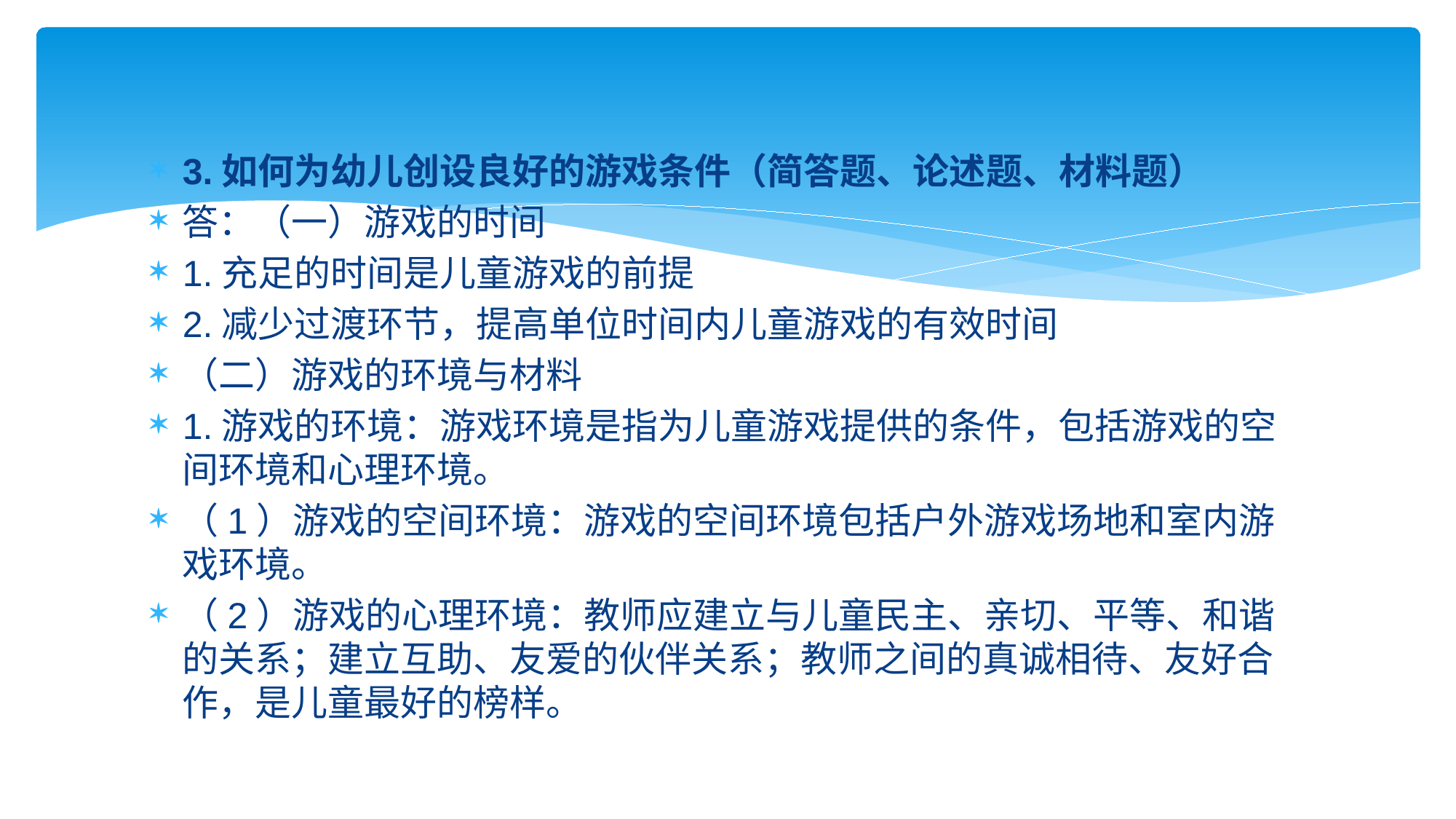

3.如何为幼儿创设良好的游戏条件（简答题、论述题、材料题）
答：（一）游戏的时间
1.充足的时间是儿童游戏的前提
2.减少过渡环节，提高单位时间内儿童游戏的有效时间
（二）游戏的环境与材料
1.游戏的环境：游戏环境是指为儿童游戏提供的条件，包括游戏的空间环境和心理环境。
（1）游戏的空间环境：游戏的空间环境包括户外游戏场地和室内游戏环境。
（2）游戏的心理环境：教师应建立与儿童民主、亲切、平等、和谐的关系；建立互助、友爱的伙伴关系；教师之间的真诚相待、友好合作，是儿童最好的榜样。